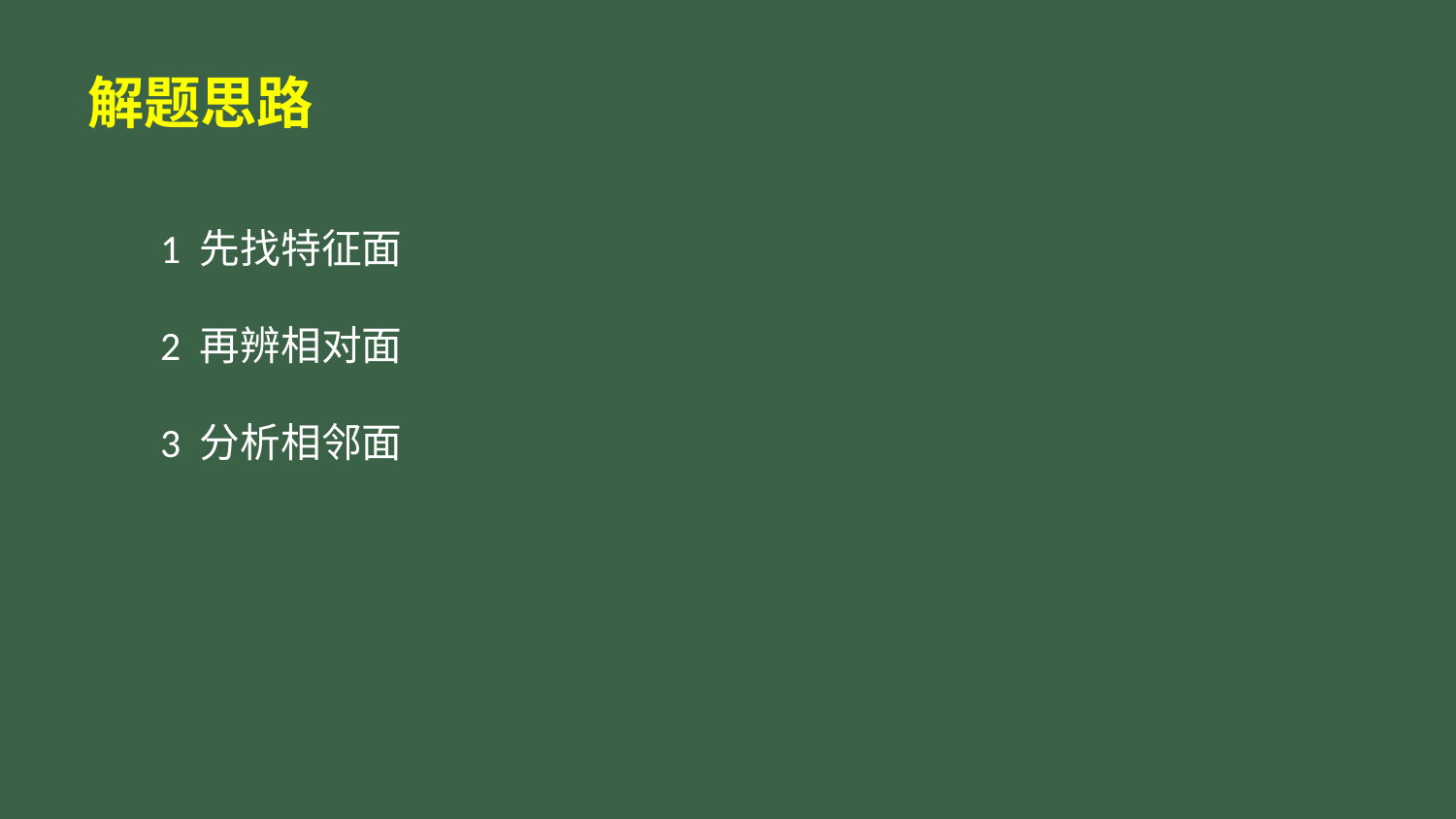

# 解题思路
1 先找特征面
2 再辨相对面
3 分析相邻面